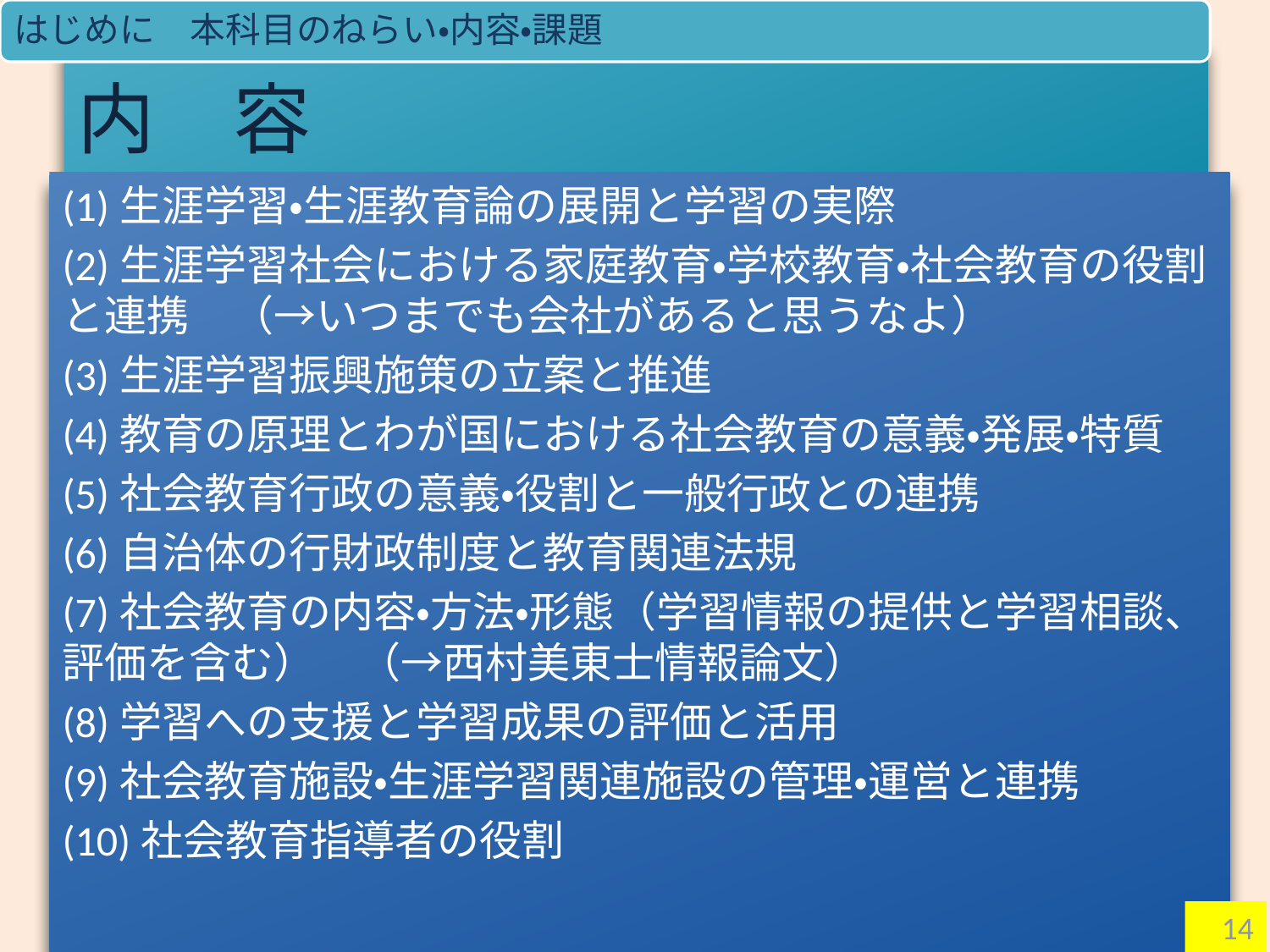

はじめに　本科目のねらい・内容・課題
# 内　容
(1)生涯学習・生涯教育論の展開と学習の実際
(2)生涯学習社会における家庭教育・学校教育・社会教育の役割と連携　（→いつまでも会社があると思うなよ）
(3)生涯学習振興施策の立案と推進
(4)教育の原理とわが国における社会教育の意義・発展・特質
(5)社会教育行政の意義・役割と一般行政との連携
(6)自治体の行財政制度と教育関連法規
(7)社会教育の内容・方法・形態（学習情報の提供と学習相談、評価を含む）　（→西村美東士情報論文）
(8)学習への支援と学習成果の評価と活用
(9)社会教育施設・生涯学習関連施設の管理・運営と連携
(10)社会教育指導者の役割
14